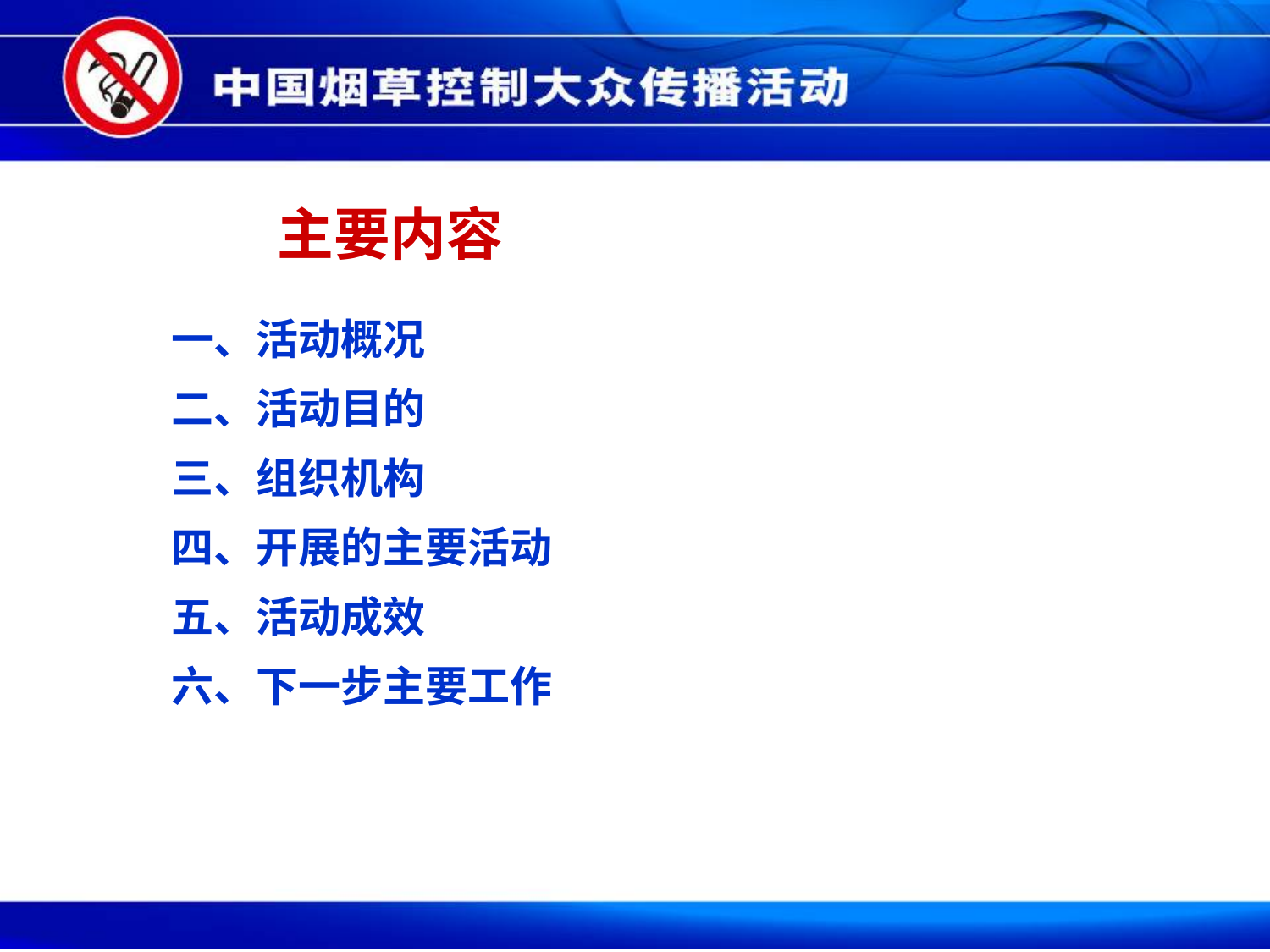

# 主要内容
一、活动概况
二、活动目的
三、组织机构
四、开展的主要活动
五、活动成效
六、下一步主要工作